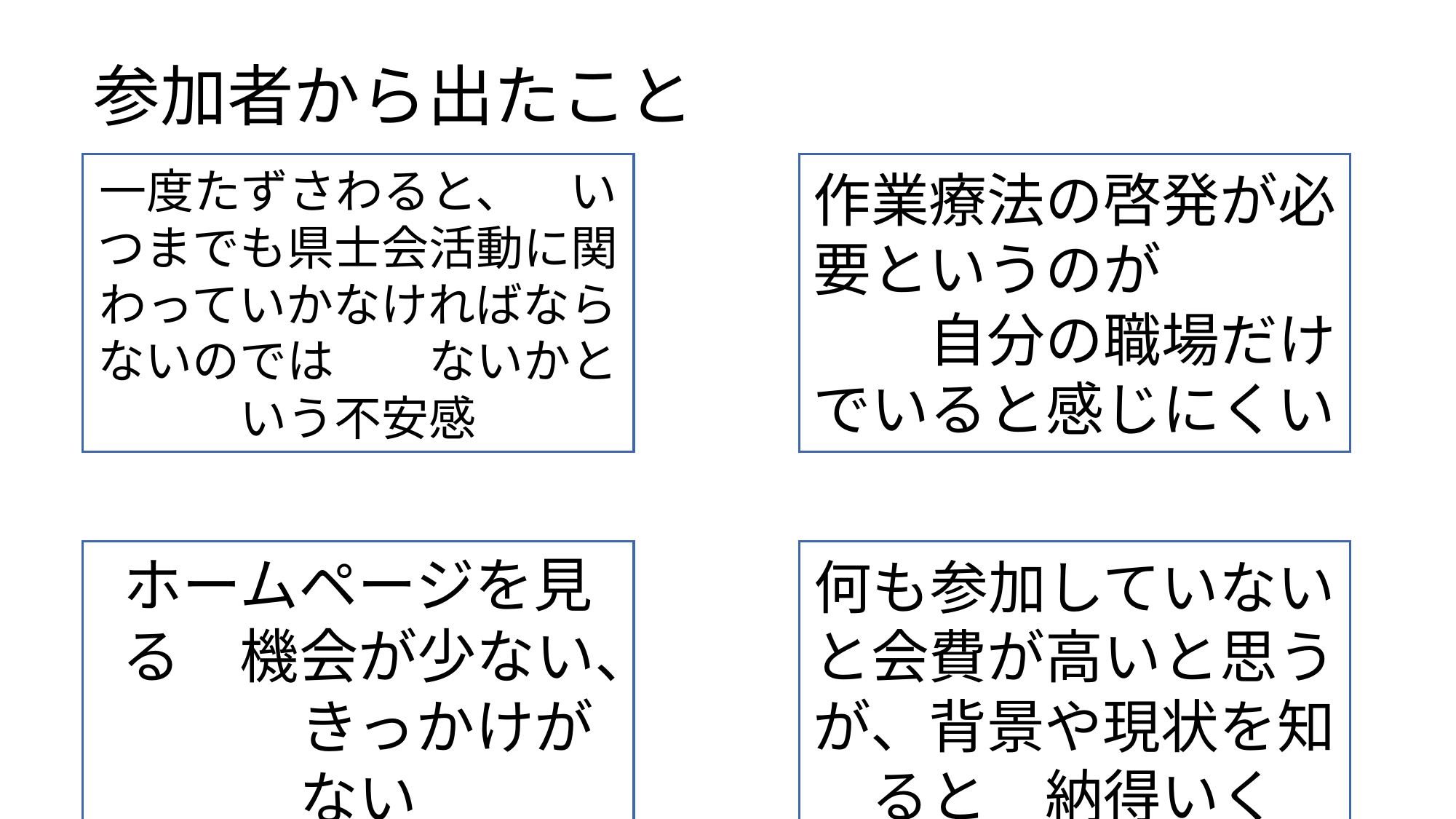

# 参加者から出たこと
一度たずさわると、　いつまでも県士会活動に関わっていかなければならないのでは　　ないかという不安感
作業療法の啓発が必要というのが　　　　　自分の職場だけでいると感じにくい
何も参加していないと会費が高いと思うが、背景や現状を知ると　納得いく